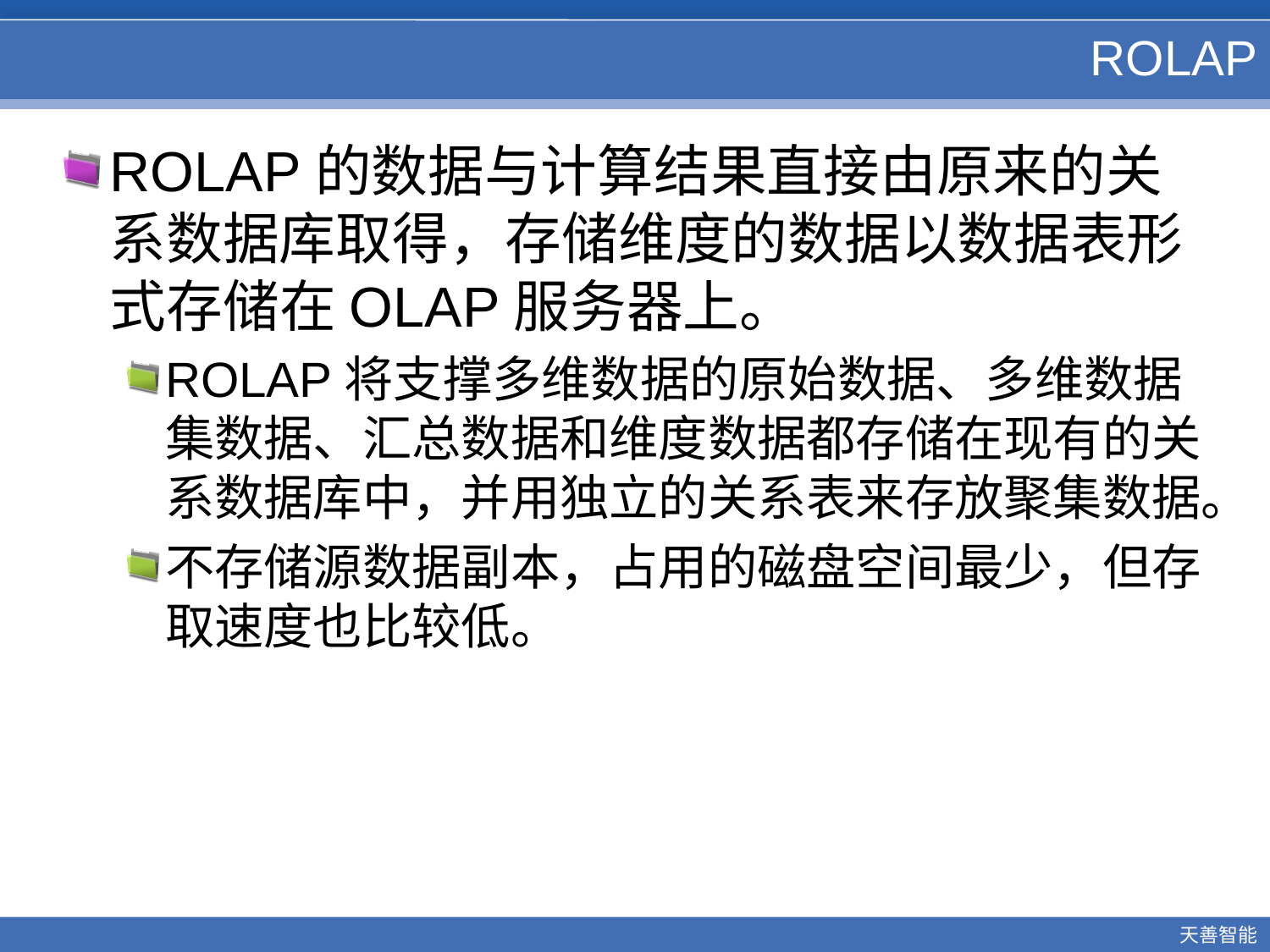

# ROLAP
ROLAP的数据与计算结果直接由原来的关系数据库取得，存储维度的数据以数据表形式存储在OLAP服务器上。
ROLAP将支撑多维数据的原始数据、多维数据集数据、汇总数据和维度数据都存储在现有的关系数据库中，并用独立的关系表来存放聚集数据。
不存储源数据副本，占用的磁盘空间最少，但存取速度也比较低。